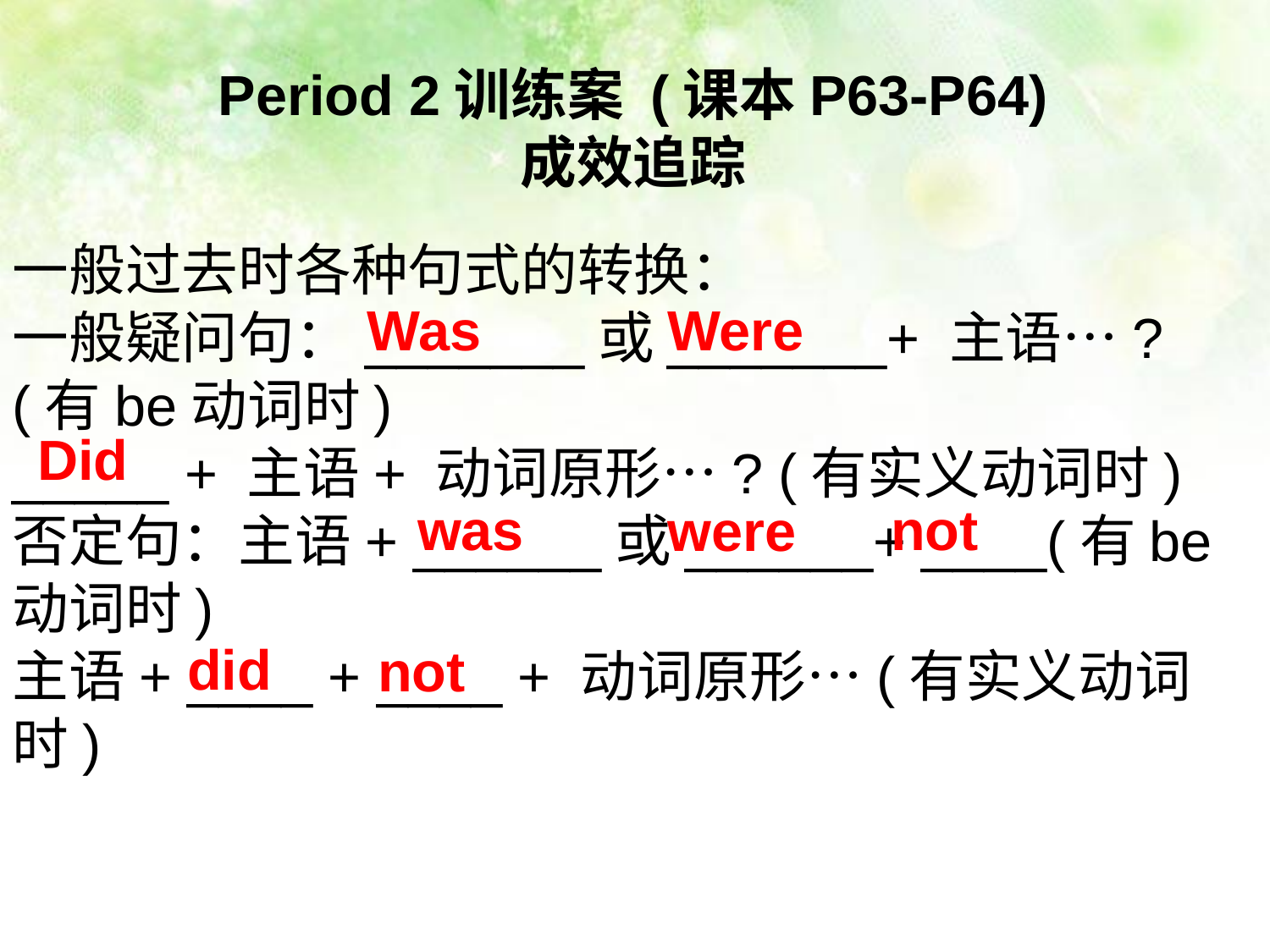

Period 2训练案 (课本P63-P64)
成效追踪
一般过去时各种句式的转换：
一般疑问句：_______或_______+ 主语…? (有be动词时)
_____ + 主语+ 动词原形…? (有实义动词时)
否定句：主语+ ______或______+ ____(有be动词时)
主语+ ____ + ____ + 动词原形…(有实义动词时)
Was
Were
Did
was
not
were
did
not